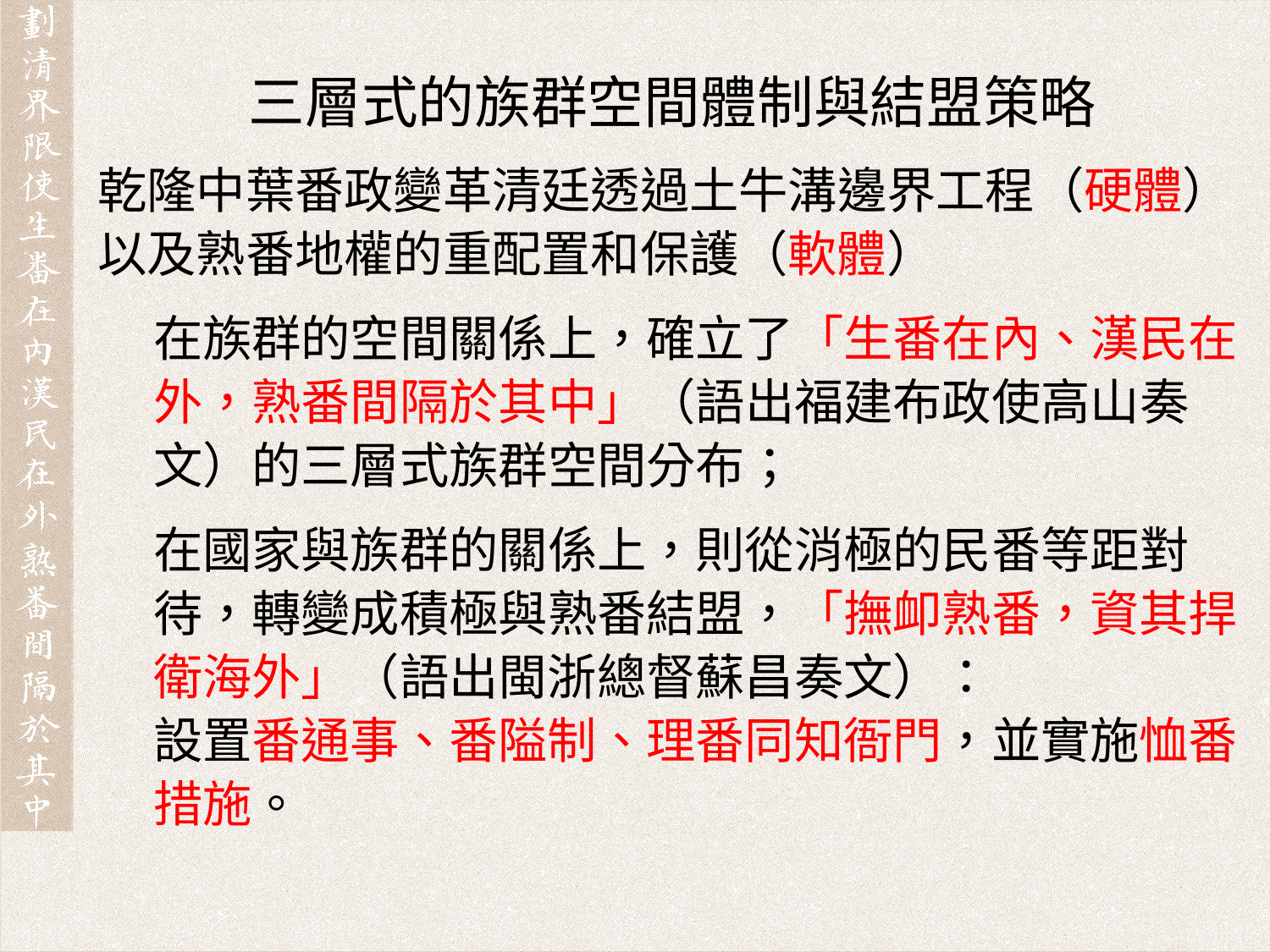

三層式的族群空間體制與結盟策略
乾隆中葉番政變革清廷透過土牛溝邊界工程（硬體）以及熟番地權的重配置和保護（軟體）
在族群的空間關係上，確立了「生番在內、漢民在外，熟番間隔於其中」（語出福建布政使高山奏文）的三層式族群空間分布；
在國家與族群的關係上，則從消極的民番等距對待，轉變成積極與熟番結盟，「撫卹熟番，資其捍衛海外」（語出閩浙總督蘇昌奏文）：
設置番通事、番隘制、理番同知衙門，並實施恤番措施。